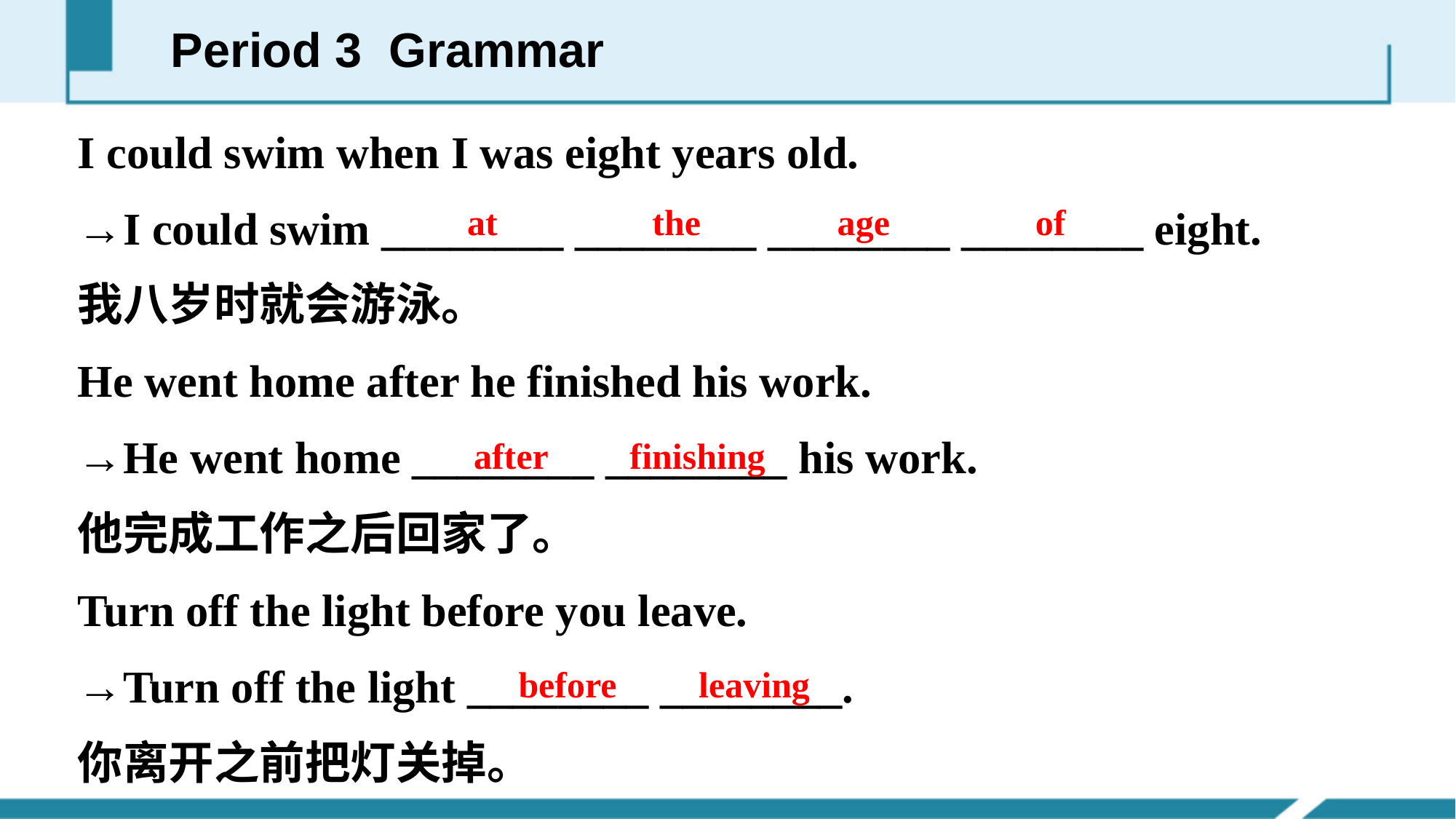

Period 3  Grammar
I could swim when I was eight years old.
→I could swim ________ ________ ________ ________ eight.
我八岁时就会游泳。
He went home after he finished his work.
→He went home ________ ________ his work.
他完成工作之后回家了。
Turn off the light before you leave.
→Turn off the light ________ ________.
你离开之前把灯关掉。
at                 the               age                of
    after         finishing
   before         leaving